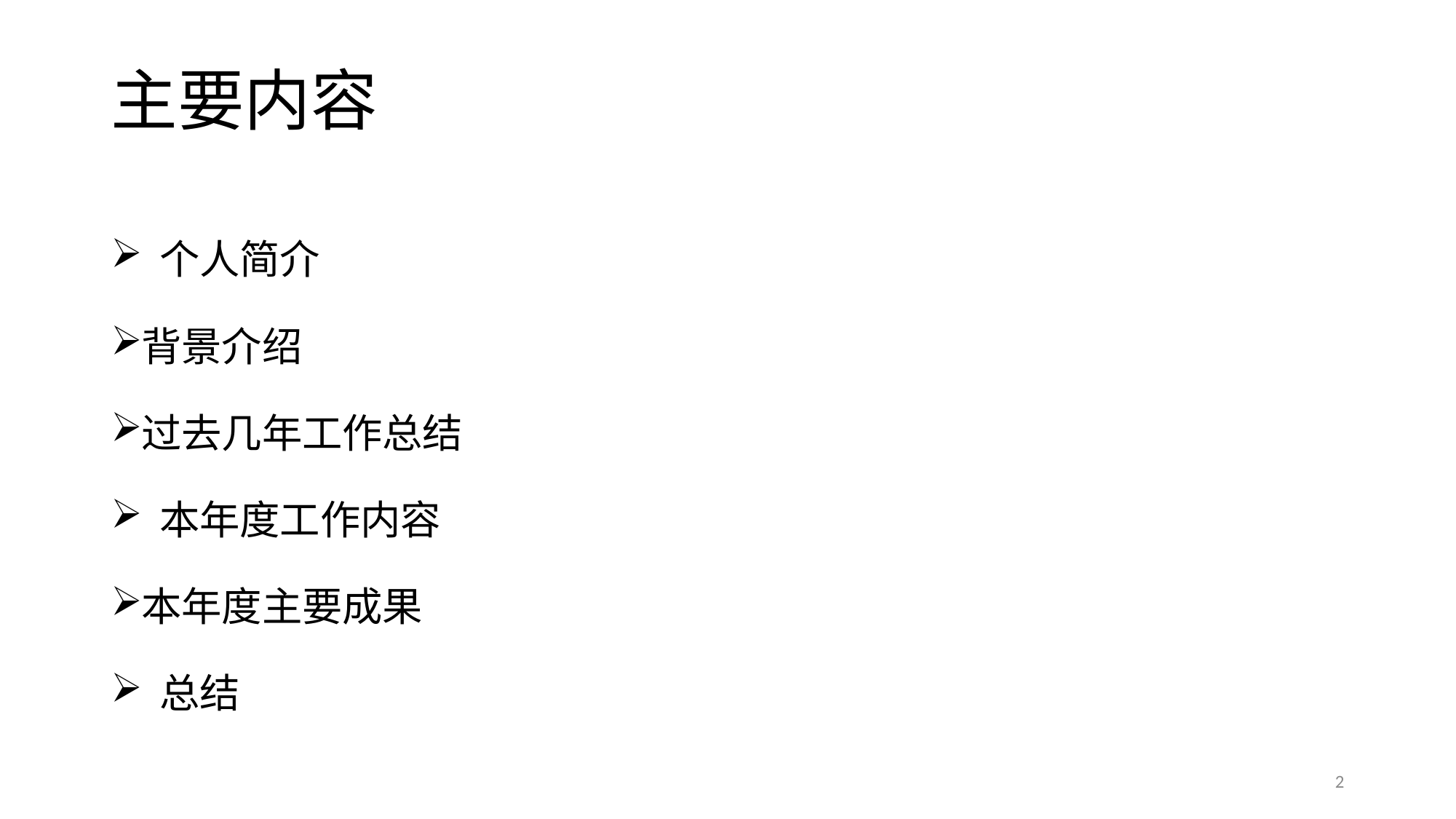

# 主要内容
 个人简介
背景介绍
过去几年工作总结
 本年度工作内容
本年度主要成果
 总结
2